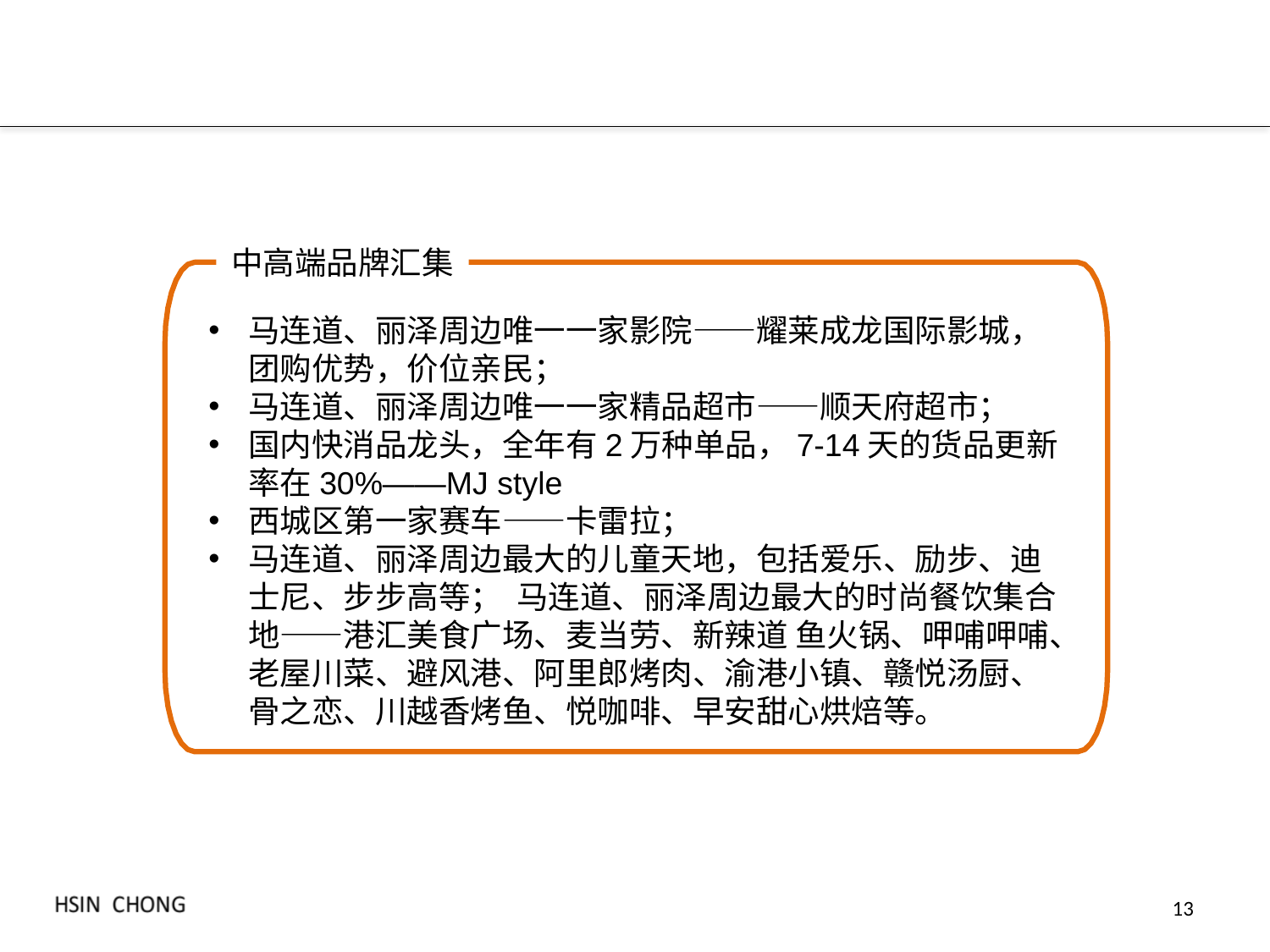

中高端品牌汇集

马连道、丽泽周边唯一一家影院——耀莱成龙国际影城，团购优势，价位亲民；
马连道、丽泽周边唯一一家精品超市——顺天府超市；
国内快消品龙头，全年有2万种单品，7-14天的货品更新率在30%——MJ style
西城区第一家赛车——卡雷拉；
马连道、丽泽周边最大的儿童天地，包括爱乐、励步、迪士尼、步步高等；  马连道、丽泽周边最大的时尚餐饮集合地——港汇美食广场、麦当劳、新辣道 鱼火锅、呷哺呷哺、老屋川菜、避风港、阿里郎烤肉、渝港小镇、赣悦汤厨、 骨之恋、川越香烤鱼、悦咖啡、早安甜心烘焙等。
13